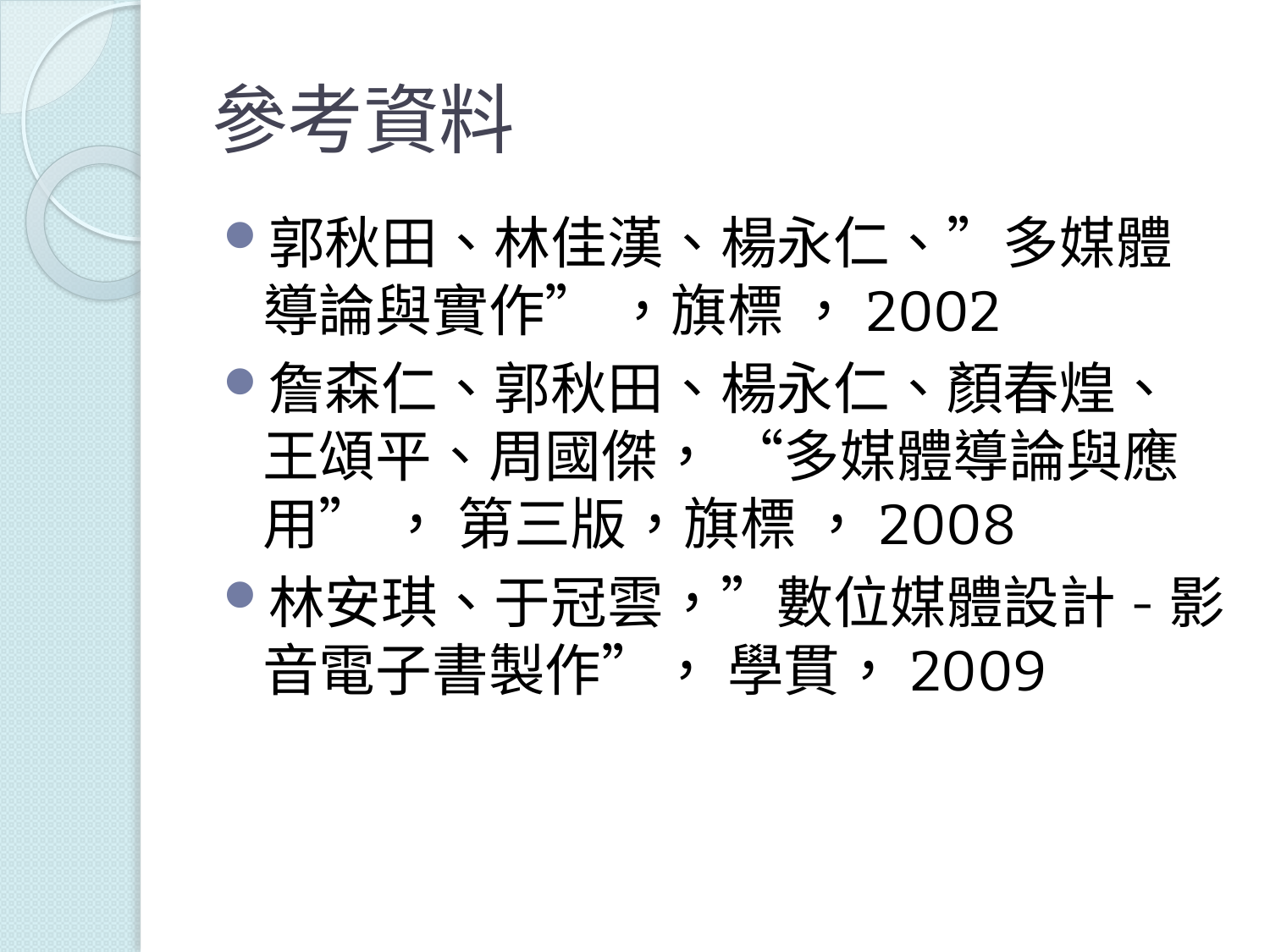

# 參考資料
郭秋田、林佳漢、楊永仁、”多媒體導論與實作” ，旗標 ，2002
詹森仁、郭秋田、楊永仁、顏春煌、王頌平、周國傑， “多媒體導論與應用” ， 第三版，旗標 ，2008
林安琪、于冠雲，”數位媒體設計-影音電子書製作”， 學貫，2009